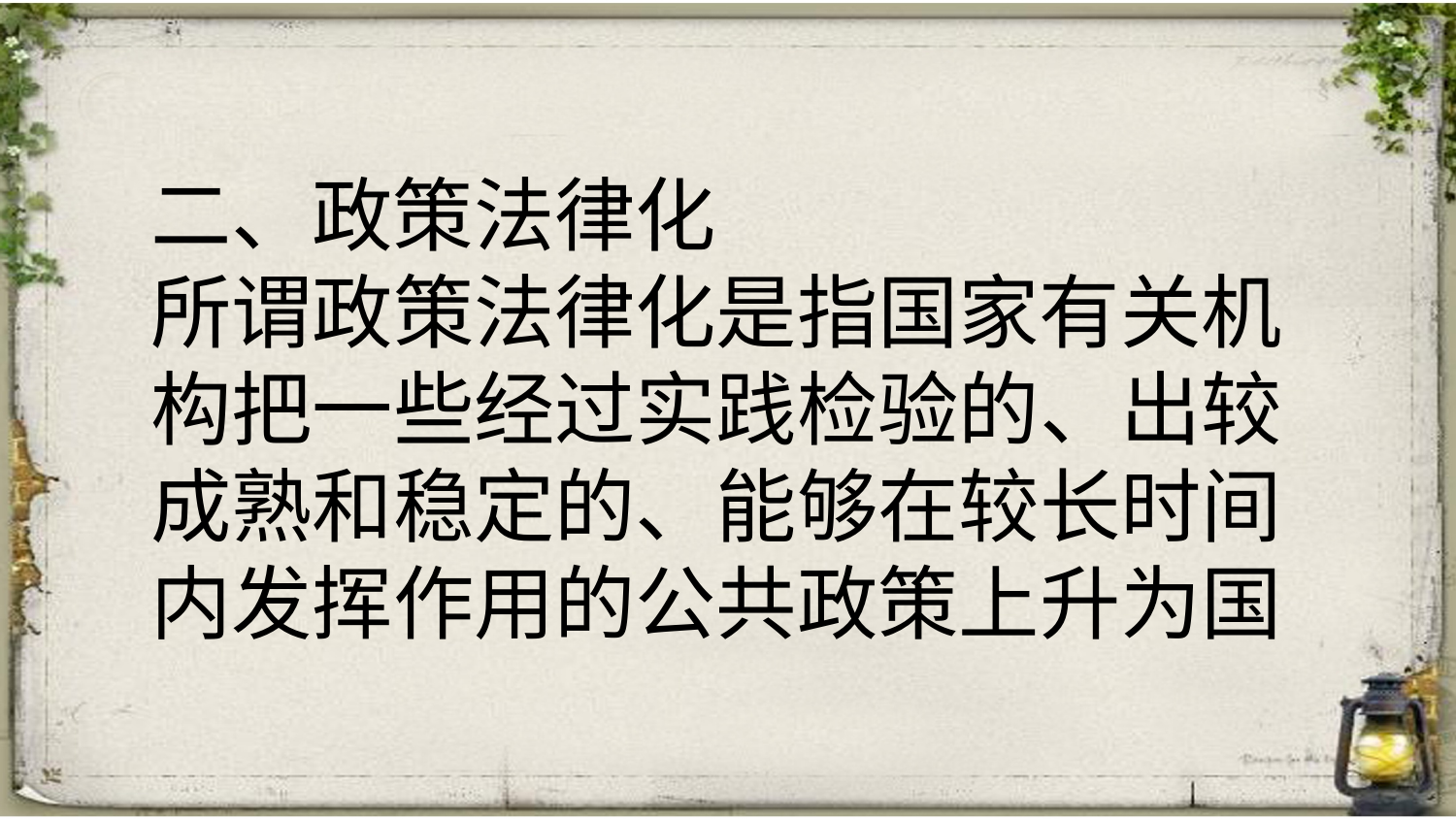

二、政策法律化
所谓政策法律化是指国家有关机构把一些经过实践检验的、出较成熟和稳定的、能够在较长时间内发挥作用的公共政策上升为国